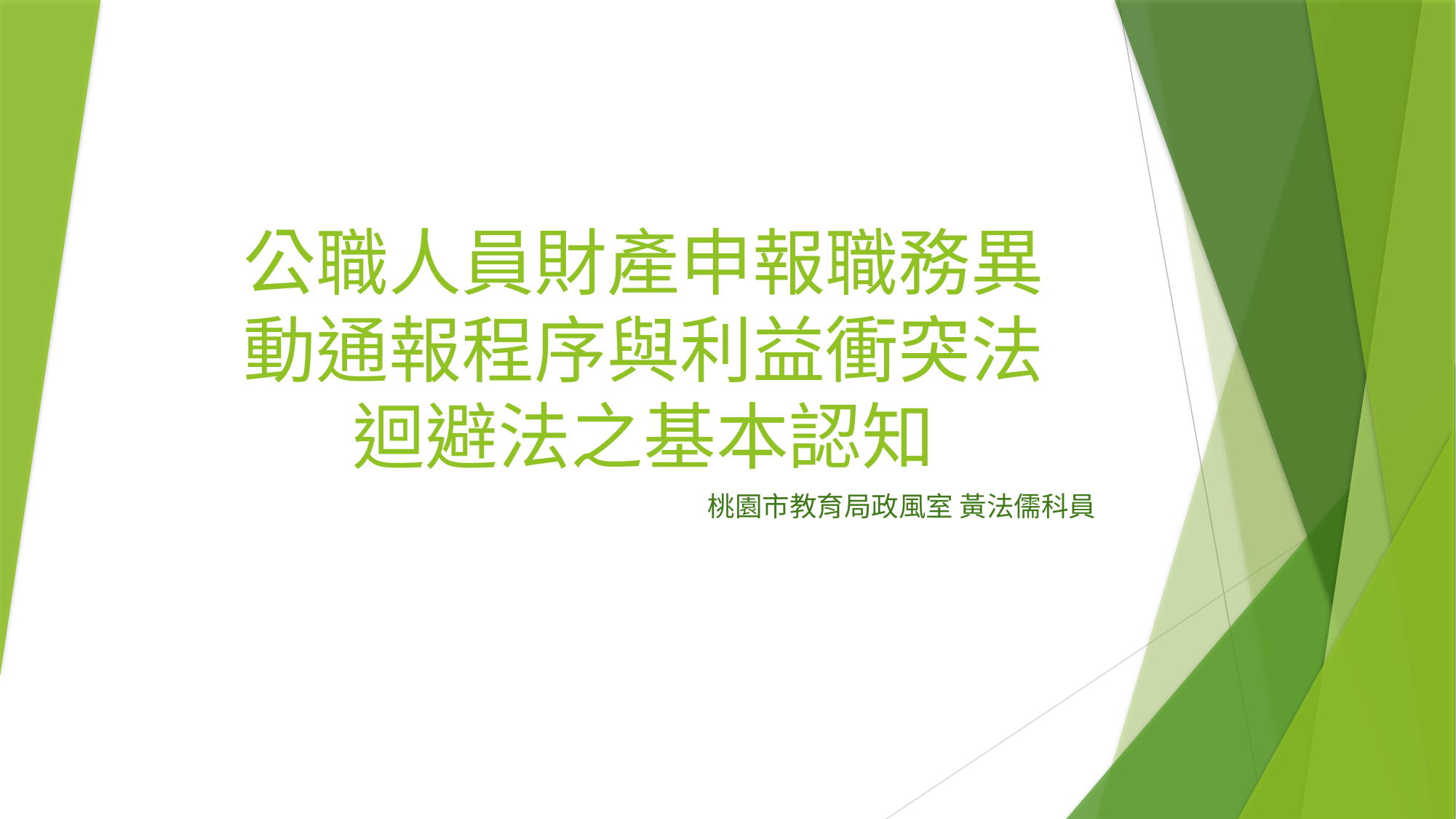

# 公職人員財產申報職務異 動通報程序與利益衝突法 迴避法之基本認知
桃園市教育局政風室 黃法儒科員